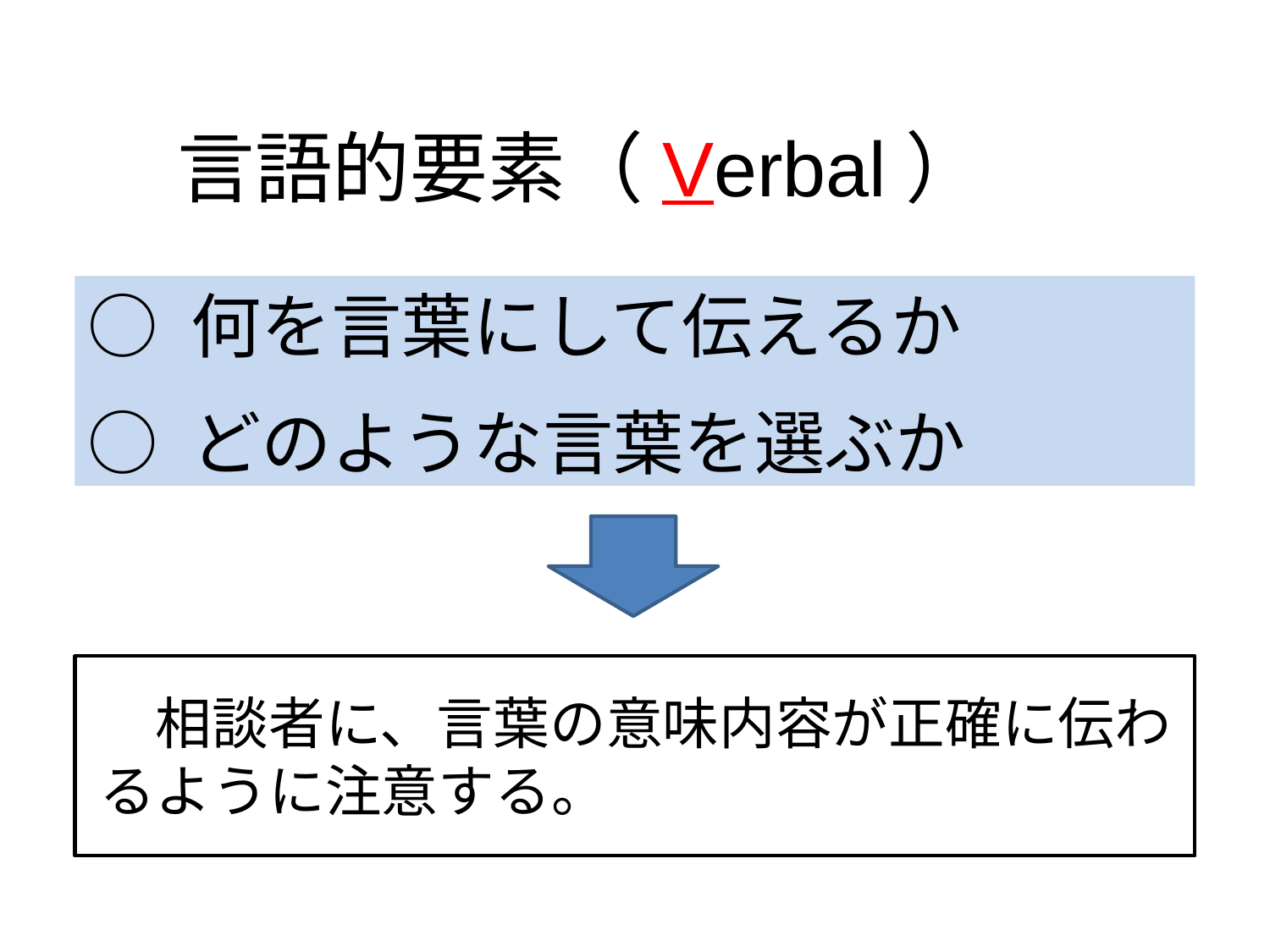

言語的要素（Verbal）
○ 何を言葉にして伝えるか
○ どのような言葉を選ぶか

　相談者に、言葉の意味内容が正確に伝わるように注意する。